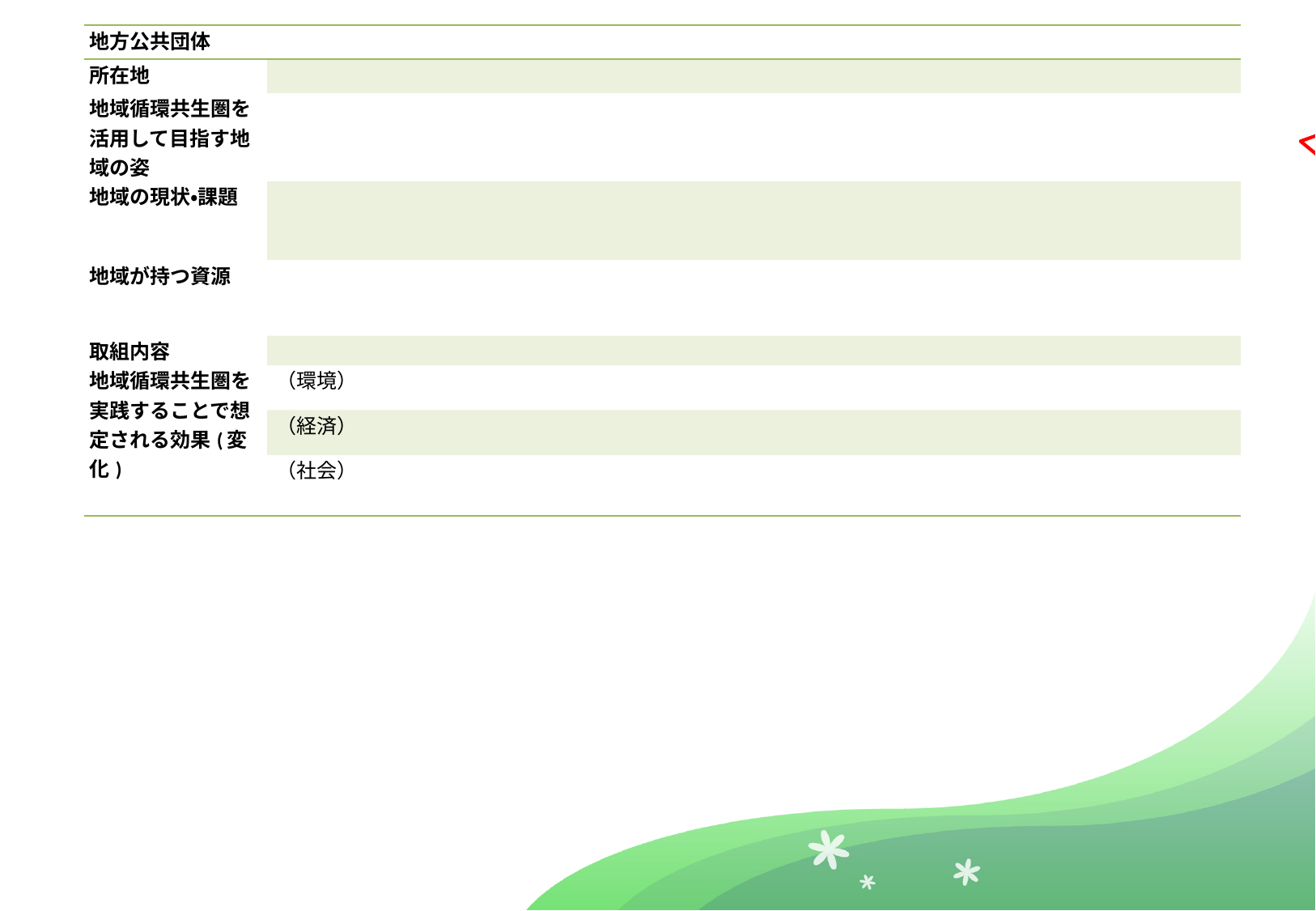

| 地方公共団体 |  |
| --- | --- |
| 所在地 |  |
| 地域循環共生圏を活用して目指す地域の姿 |  |
| 地域の現状・課題 |  |
| 地域が持つ資源 |  |
| 取組内容 |  |
| 地域循環共生圏を実践することで想定される効果(変化) | （環境） |
|  | （経済） |
|  | （社会） |
【様式2】活動計画書の内容を記載してください(HPに公開できる範囲で)。
フォントは「MSPゴシック」、文字の大きさは12pt
スライド1枚にまとめてください
可能であれば、地域を紹介するための写真（画像）を４枚程度、御提供ください。
その他、地域の目指す姿を図示したものなど取組内容が分かる資料がある場合は、添付してください。